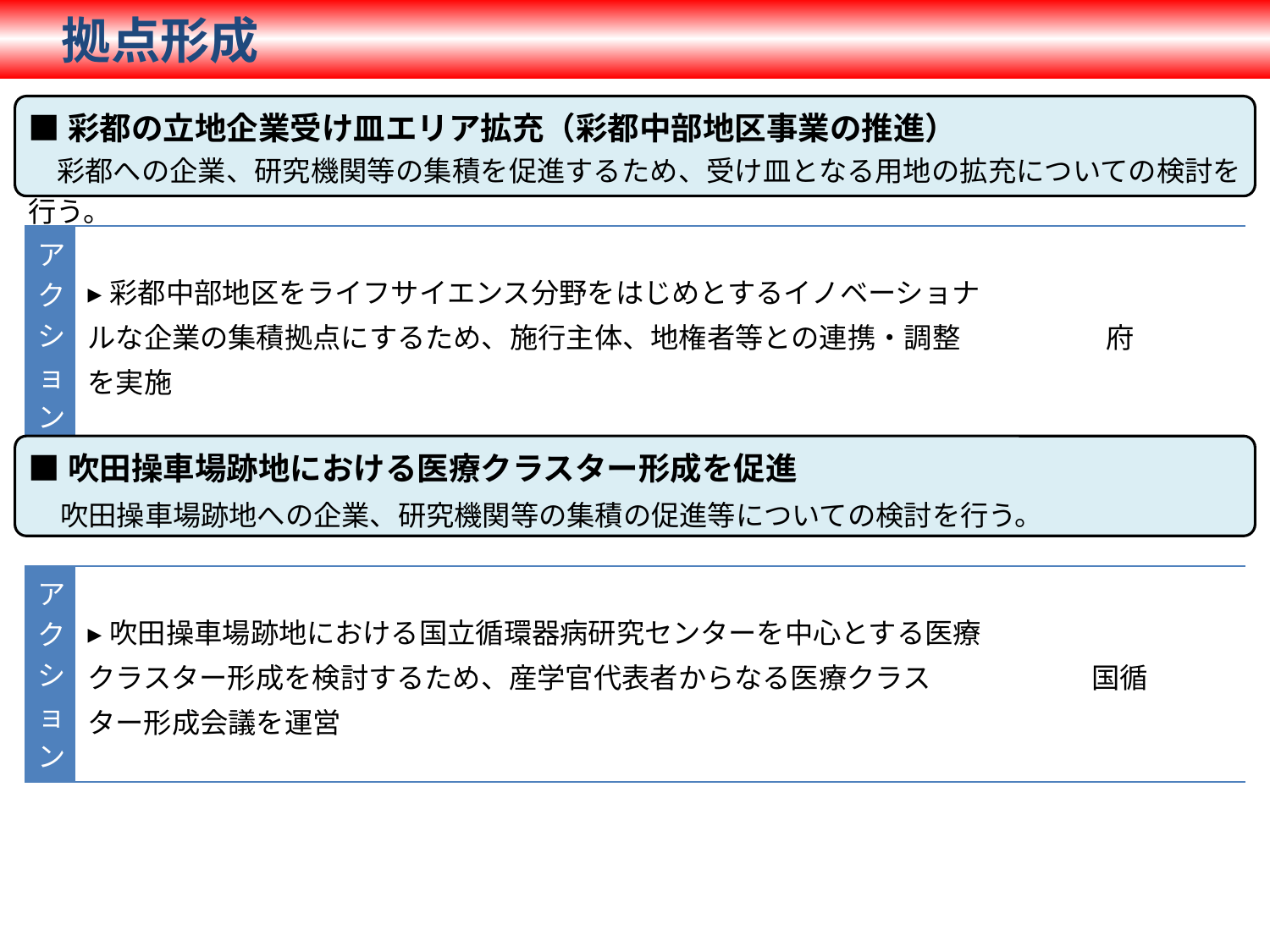

拠点形成
■彩都の立地企業受け皿エリア拡充（彩都中部地区事業の推進）
　彩都への企業、研究機関等の集積を促進するため、受け皿となる用地の拡充についての検討を行う。
| アクション | ▸彩都中部地区をライフサイエンス分野をはじめとするイノベーショナルな企業の集積拠点にするため、施行主体、地権者等との連携・調整を実施 | 府 |
| --- | --- | --- |
■吹田操車場跡地における医療クラスター形成を促進
　吹田操車場跡地への企業、研究機関等の集積の促進等についての検討を行う。

| アクション | ▸吹田操車場跡地における国立循環器病研究センターを中心とする医療クラスター形成を検討するため、産学官代表者からなる医療クラスター形成会議を運営 | 国循 |
| --- | --- | --- |